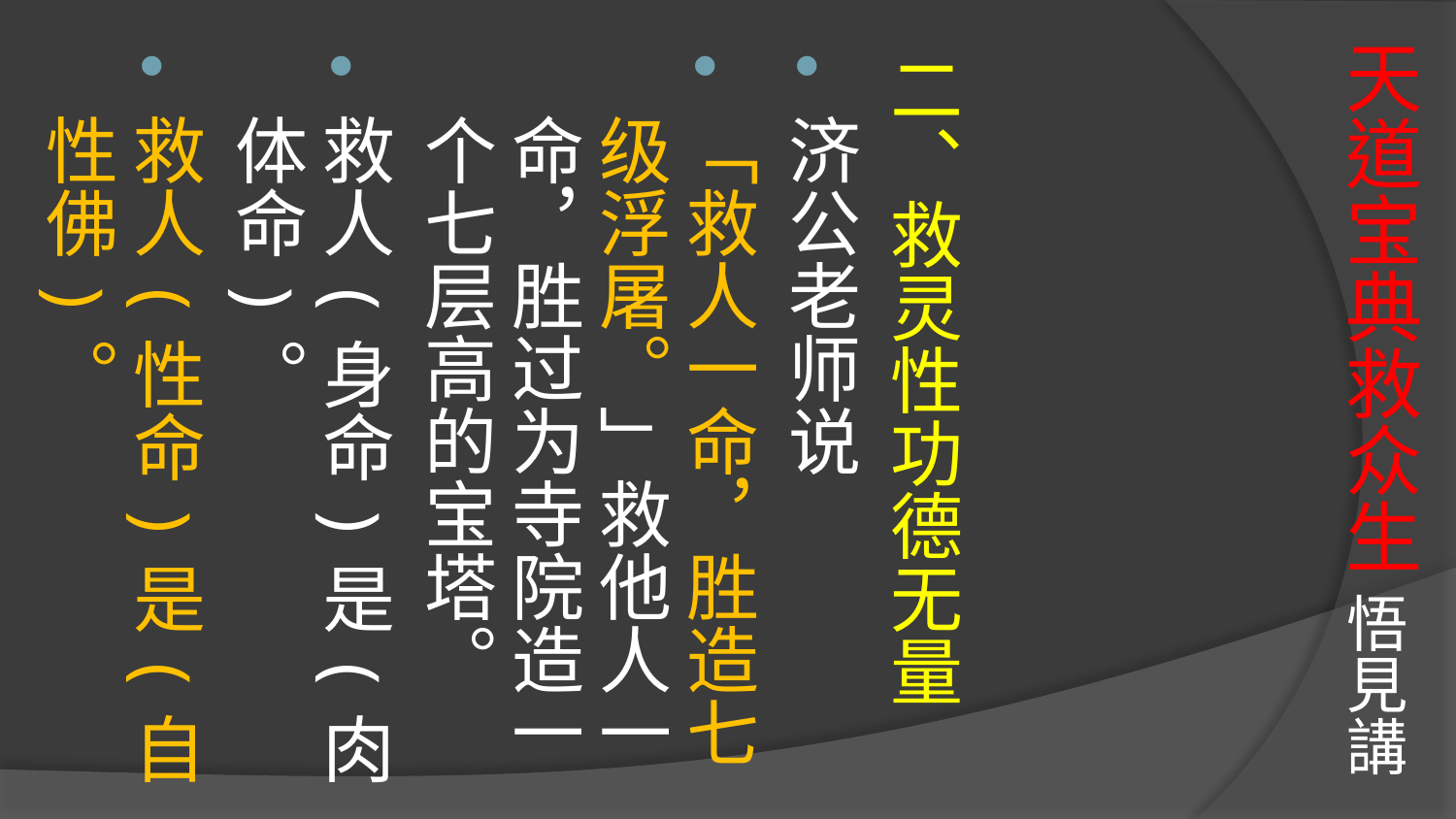

# 天道宝典救众生 悟見講
二、救灵性功德无量
济公老师说
「救人一命，胜造七级浮屠。」救他人一命，胜过为寺院造一个七层高的宝塔。
救人(身命)是(肉体命)。
救人(性命)是(自性佛)。